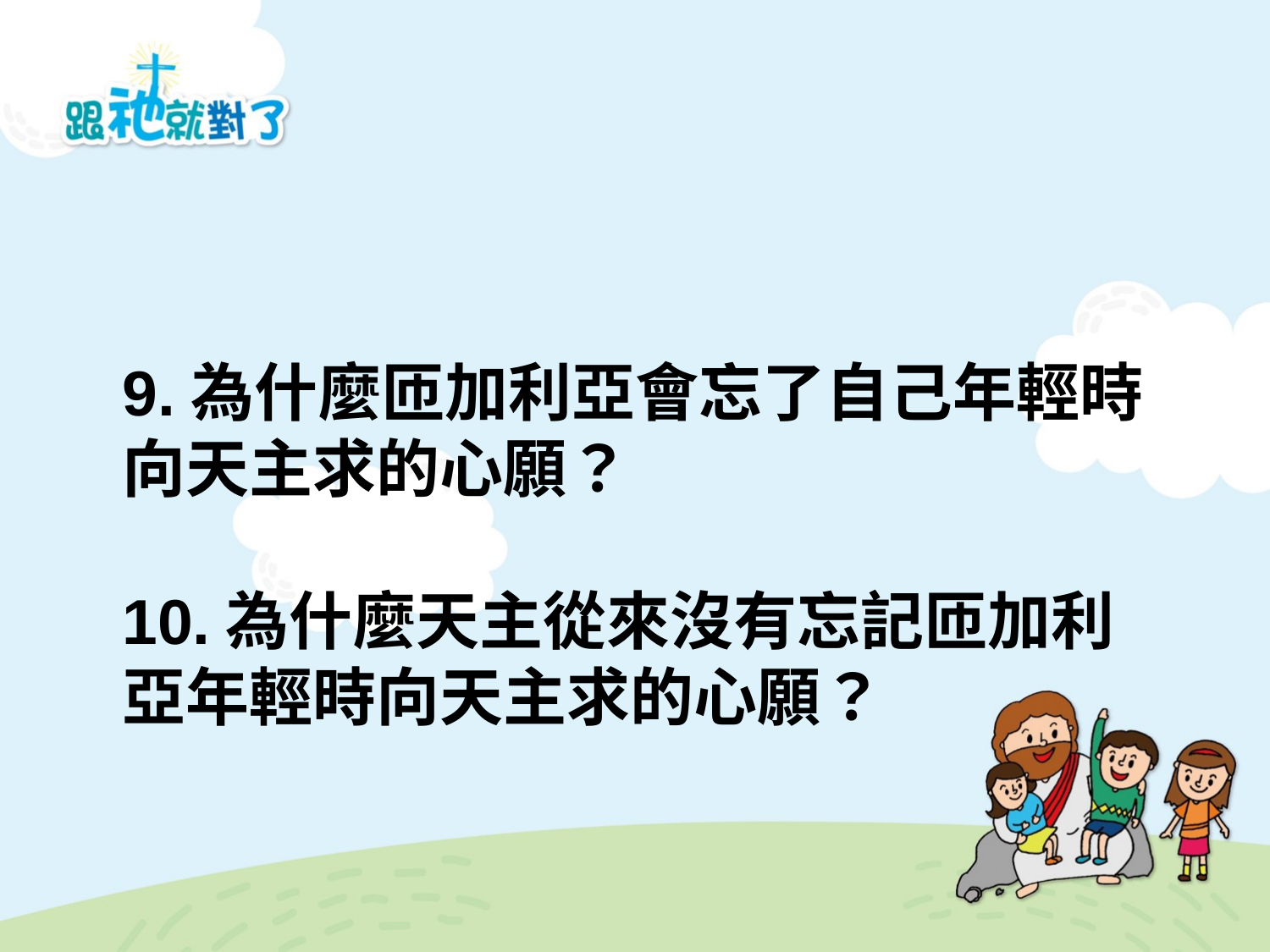

9.為什麼匝加利亞會忘了自己年輕時向天主求的心願？

10.為什麼天主從來沒有忘記匝加利亞年輕時向天主求的心願？